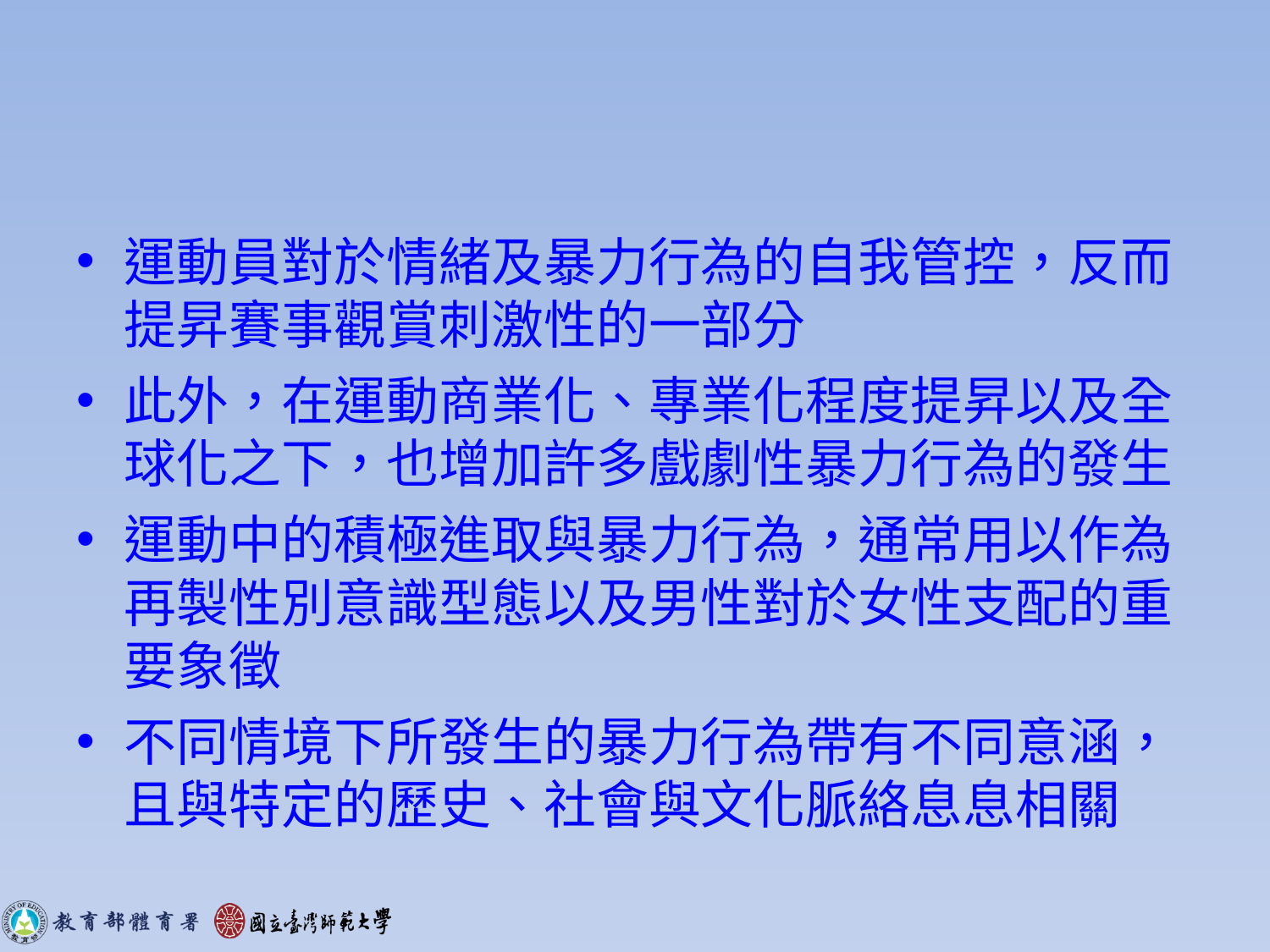

#
運動員對於情緒及暴力行為的自我管控，反而提昇賽事觀賞刺激性的一部分
此外，在運動商業化、專業化程度提昇以及全球化之下，也增加許多戲劇性暴力行為的發生
運動中的積極進取與暴力行為，通常用以作為再製性別意識型態以及男性對於女性支配的重要象徵
不同情境下所發生的暴力行為帶有不同意涵，且與特定的歷史、社會與文化脈絡息息相關